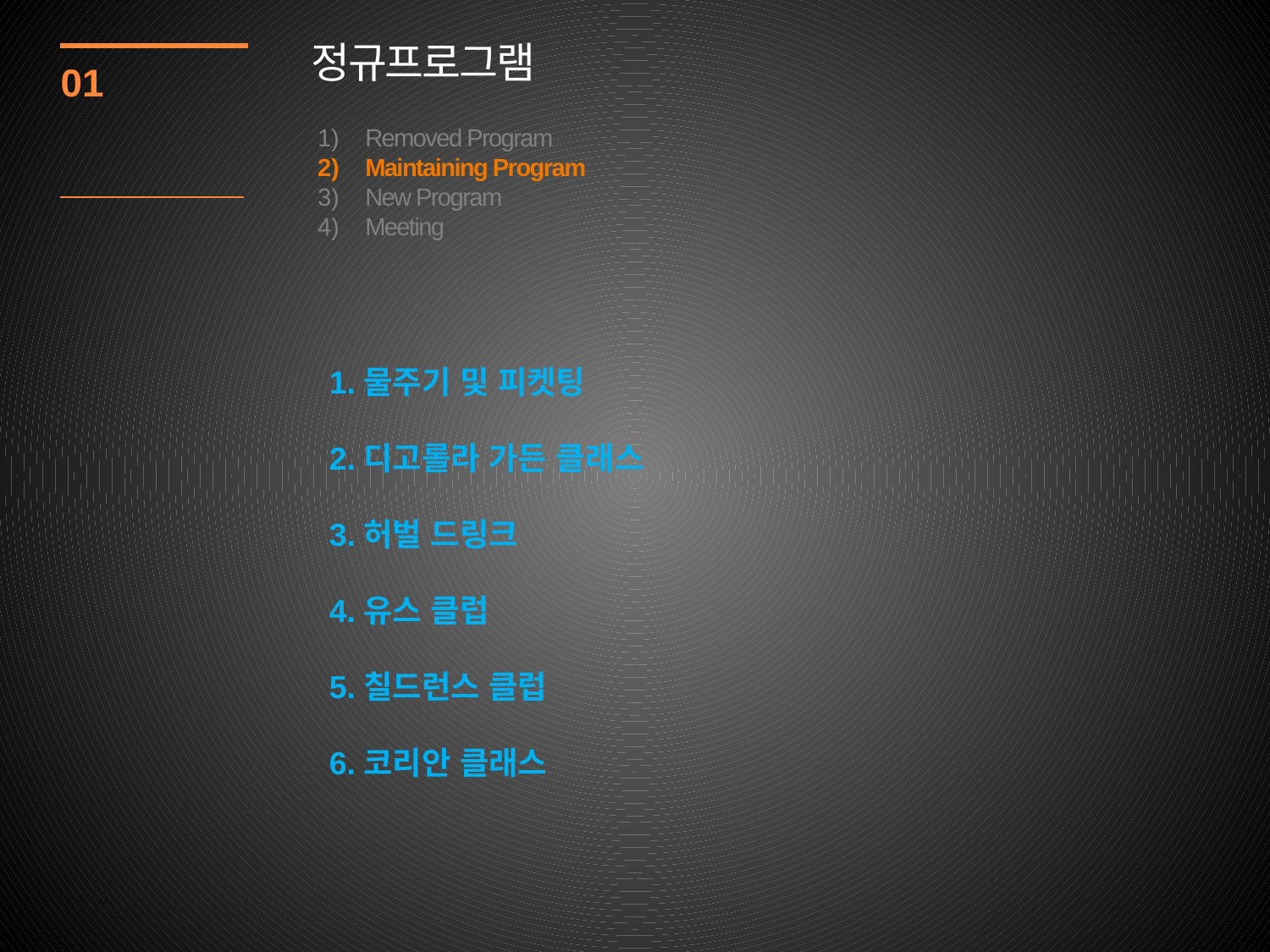

정규프로그램
01
Removed Program
Maintaining Program
New Program
Meeting
1.물주기 및 피켓팅

2.디고롤라 가든 클래스

3.허벌 드링크

4.유스 클럽

5.칠드런스 클럽

6.코리안 클래스